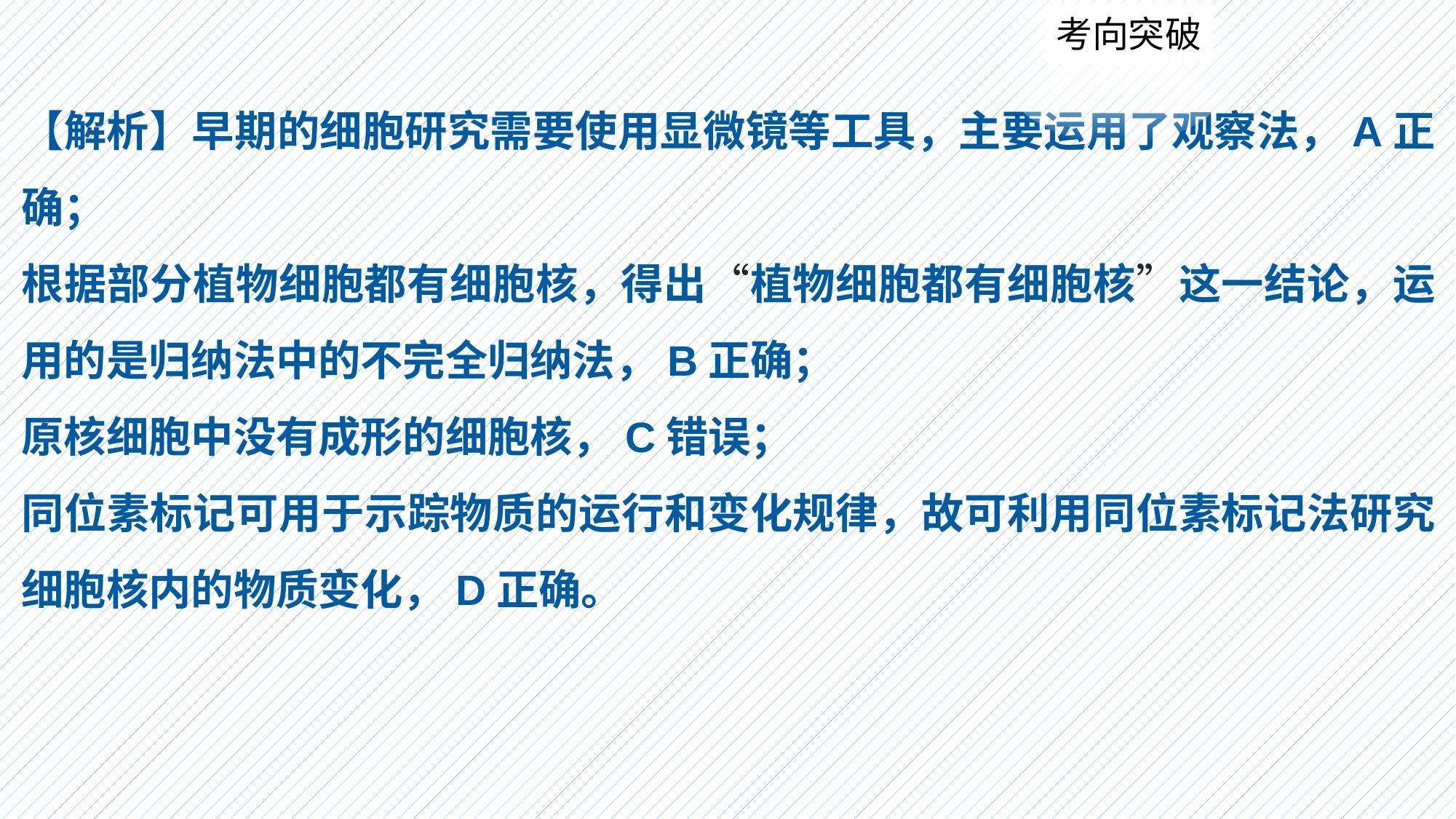

考向突破
【解析】早期的细胞研究需要使用显微镜等工具，主要运用了观察法，A正确；
根据部分植物细胞都有细胞核，得出“植物细胞都有细胞核”这一结论，运用的是归纳法中的不完全归纳法，B正确；
原核细胞中没有成形的细胞核，C错误；
同位素标记可用于示踪物质的运行和变化规律，故可利用同位素标记法研究细胞核内的物质变化，D正确。